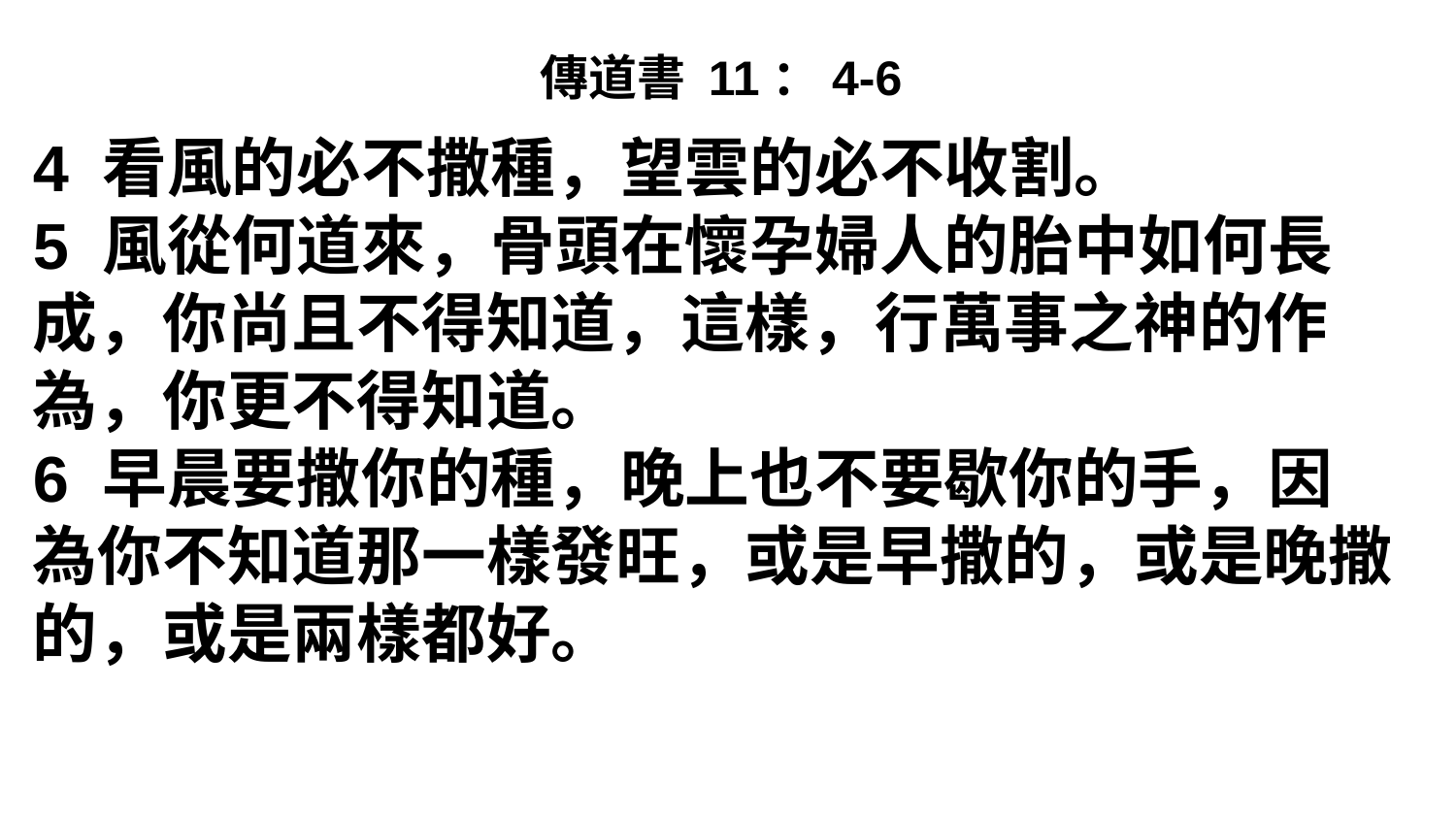

# 傳道書 11：4-6
4 看風的必不撒種，望雲的必不收割。
5 風從何道來，骨頭在懷孕婦人的胎中如何長成，你尚且不得知道，這樣，行萬事之神的作為，你更不得知道。
6 早晨要撒你的種，晚上也不要歇你的手，因為你不知道那一樣發旺，或是早撒的，或是晚撒的，或是兩樣都好。